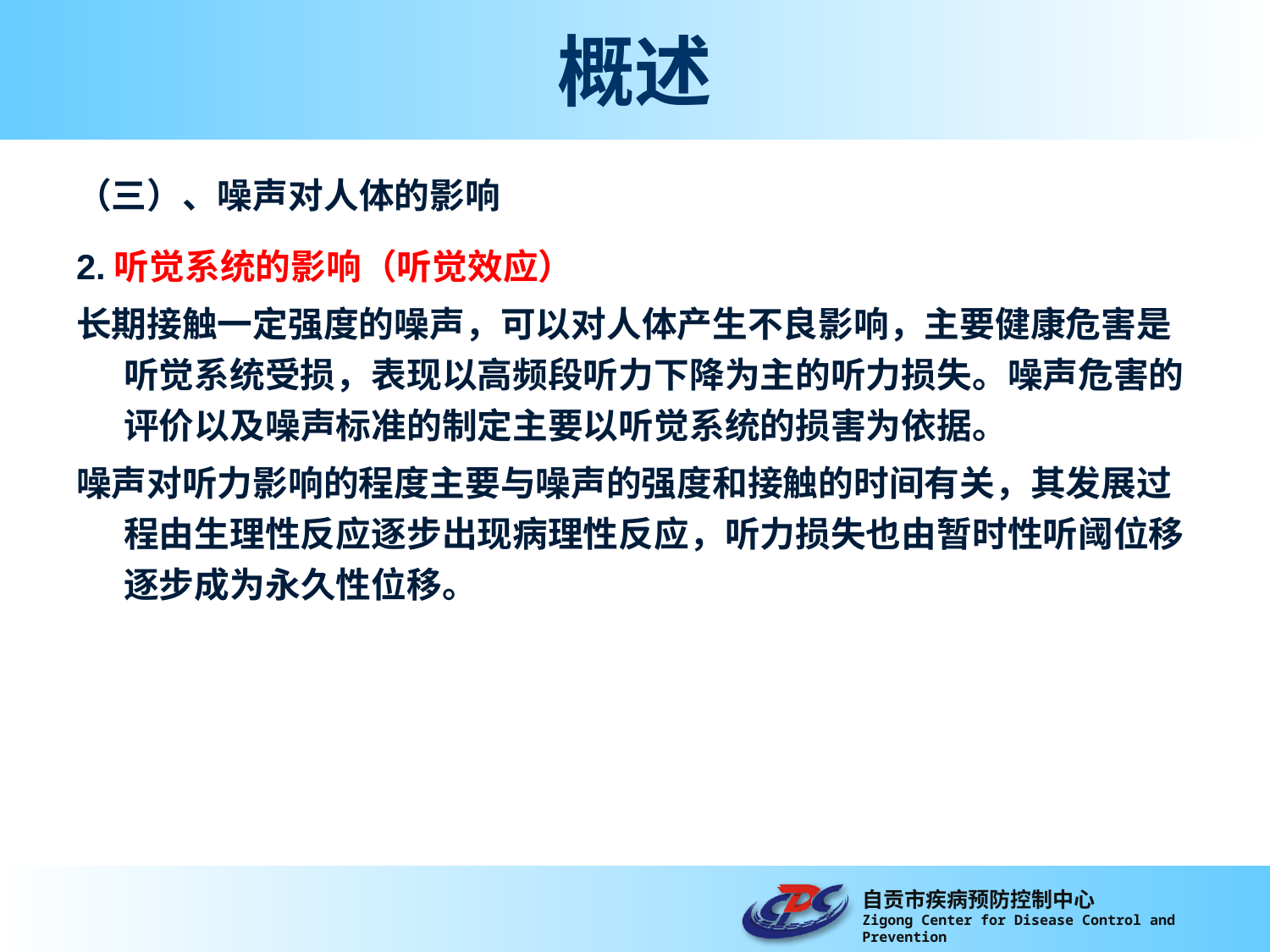

# 概述
（三）、噪声对人体的影响
2.听觉系统的影响（听觉效应）
长期接触一定强度的噪声，可以对人体产生不良影响，主要健康危害是听觉系统受损，表现以高频段听力下降为主的听力损失。噪声危害的评价以及噪声标准的制定主要以听觉系统的损害为依据。
噪声对听力影响的程度主要与噪声的强度和接触的时间有关，其发展过程由生理性反应逐步出现病理性反应，听力损失也由暂时性听阈位移逐步成为永久性位移。

39